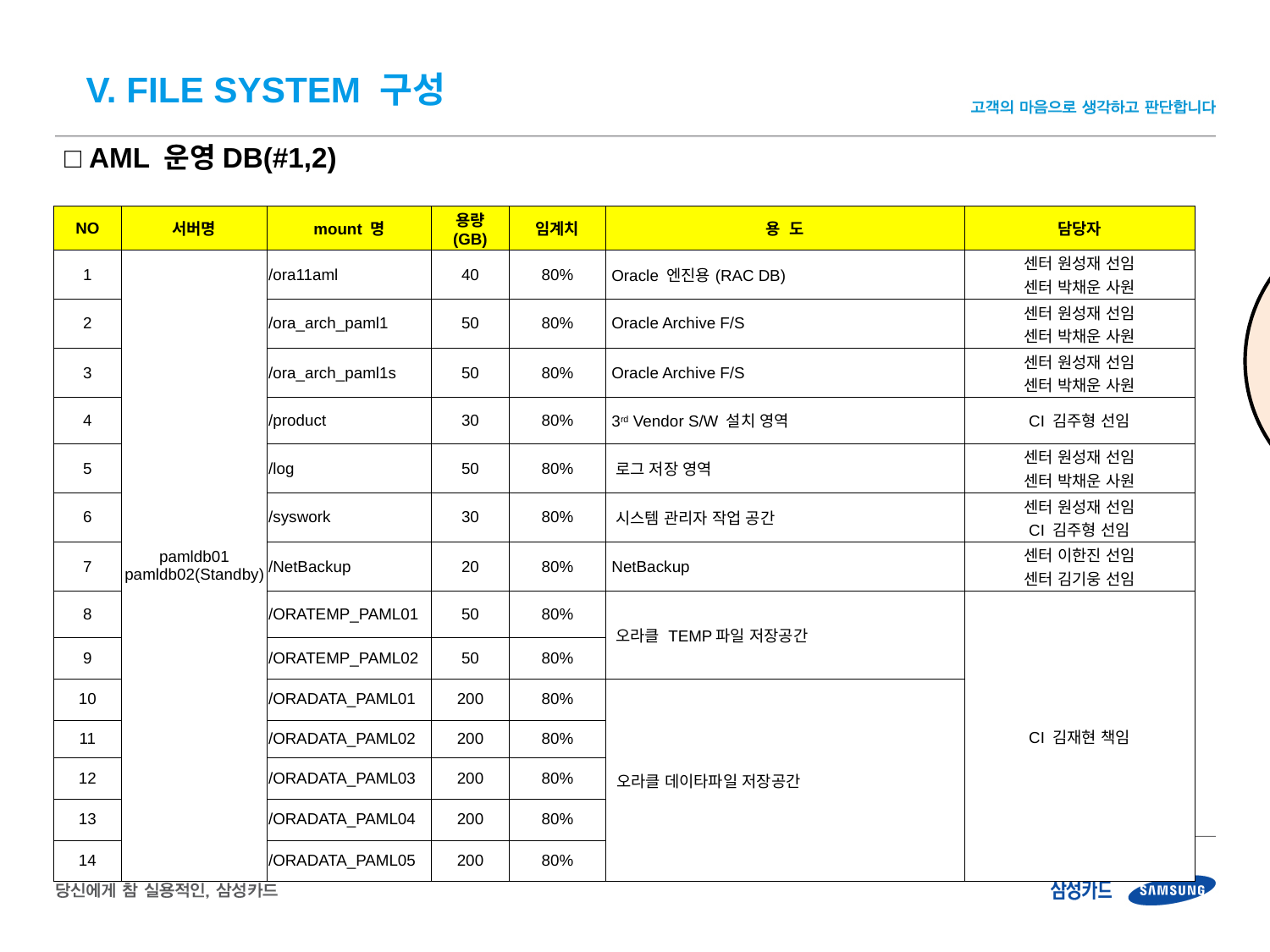

V. File System 구성
□ AML 운영DB(#1,2)
| NO | 서버명 | mount 명 | 용량 (GB) | 임계치 | 용 도 | 담당자 |
| --- | --- | --- | --- | --- | --- | --- |
| 1 | pamldb01 pamldb02(Standby) | /ora11aml | 40 | 80% | Oracle 엔진용(RAC DB) | 센터 원성재 선임 센터 박채운 사원 |
| 2 |  | /ora\_arch\_paml1 | 50 | 80% | Oracle Archive F/S | 센터 원성재 선임 센터 박채운 사원 |
| 3 |  | /ora\_arch\_paml1s | 50 | 80% | Oracle Archive F/S | 센터 원성재 선임 센터 박채운 사원 |
| 4 |  | /product | 30 | 80% | 3rd Vendor S/W 설치 영역 | CI 김주형 선임 |
| 5 |  | /log | 50 | 80% | 로그 저장 영역 | 센터 원성재 선임 센터 박채운 사원 |
| 6 |  | /syswork | 30 | 80% | 시스템 관리자 작업 공간 | 센터 원성재 선임 CI 김주형 선임 |
| 7 |  | /NetBackup | 20 | 80% | NetBackup | 센터 이한진 선임 센터 김기웅 선임 |
| 8 |  | /ORATEMP\_PAML01 | 50 | 80% | 오라클 TEMP파일 저장공간 | CI 김재현 책임 |
| 9 |  | /ORATEMP\_PAML02 | 50 | 80% |  |  |
| 10 |  | /ORADATA\_PAML01 | 200 | 80% | 오라클 데이타파일 저장공간 |  |
| 11 |  | /ORADATA\_PAML02 | 200 | 80% |  |  |
| 12 |  | /ORADATA\_PAML03 | 200 | 80% |  |  |
| 13 |  | /ORADATA\_PAML04 | 200 | 80% |  |  |
| 14 |  | /ORADATA\_PAML05 | 200 | 80% |  |  |
영실 작성